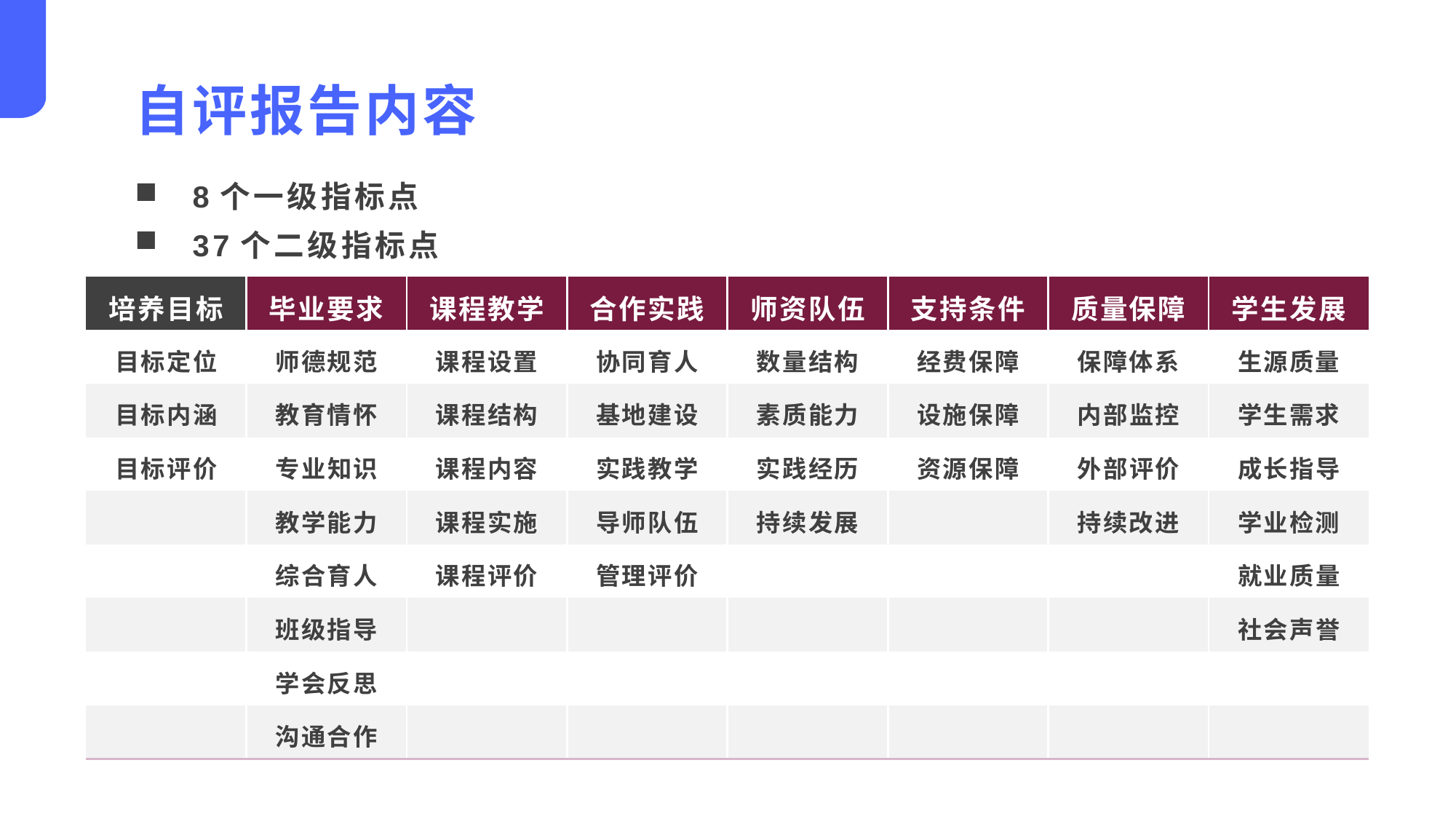

自评报告内容
8个一级指标点
37个二级指标点
| 培养目标 | 毕业要求 | 课程教学 | 合作实践 | 师资队伍 | 支持条件 | 质量保障 | 学生发展 |
| --- | --- | --- | --- | --- | --- | --- | --- |
| 目标定位 | 师德规范 | 课程设置 | 协同育人 | 数量结构 | 经费保障 | 保障体系 | 生源质量 |
| 目标内涵 | 教育情怀 | 课程结构 | 基地建设 | 素质能力 | 设施保障 | 内部监控 | 学生需求 |
| 目标评价 | 专业知识 | 课程内容 | 实践教学 | 实践经历 | 资源保障 | 外部评价 | 成长指导 |
|  | 教学能力 | 课程实施 | 导师队伍 | 持续发展 |  | 持续改进 | 学业检测 |
|  | 综合育人 | 课程评价 | 管理评价 |  |  |  | 就业质量 |
|  | 班级指导 |  |  |  |  |  | 社会声誉 |
|  | 学会反思 |  |  |  |  |  |  |
|  | 沟通合作 |  |  |  |  |  |  |